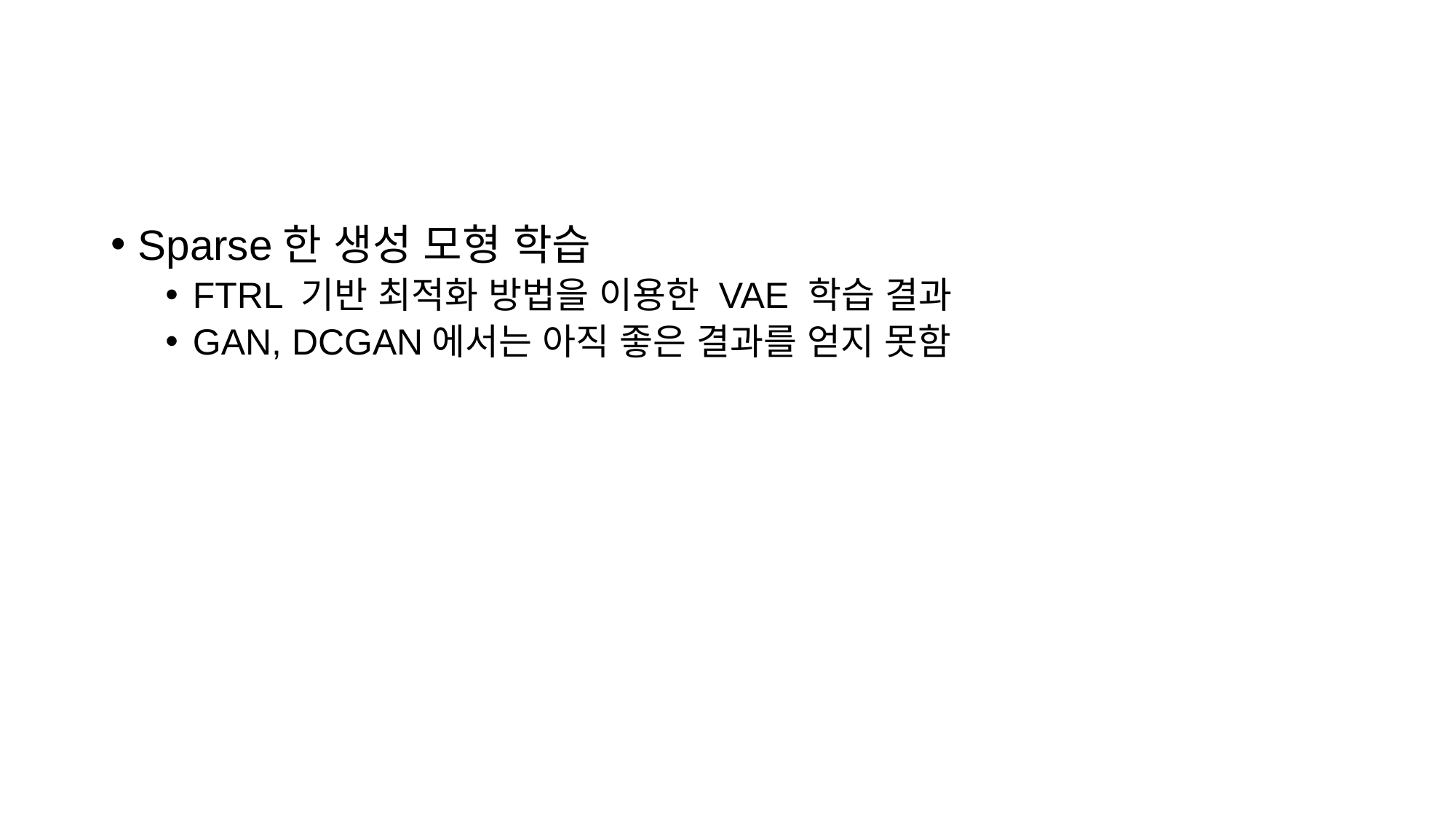

#
Sparse한 생성 모형 학습
FTRL 기반 최적화 방법을 이용한 VAE 학습 결과
GAN, DCGAN에서는 아직 좋은 결과를 얻지 못함